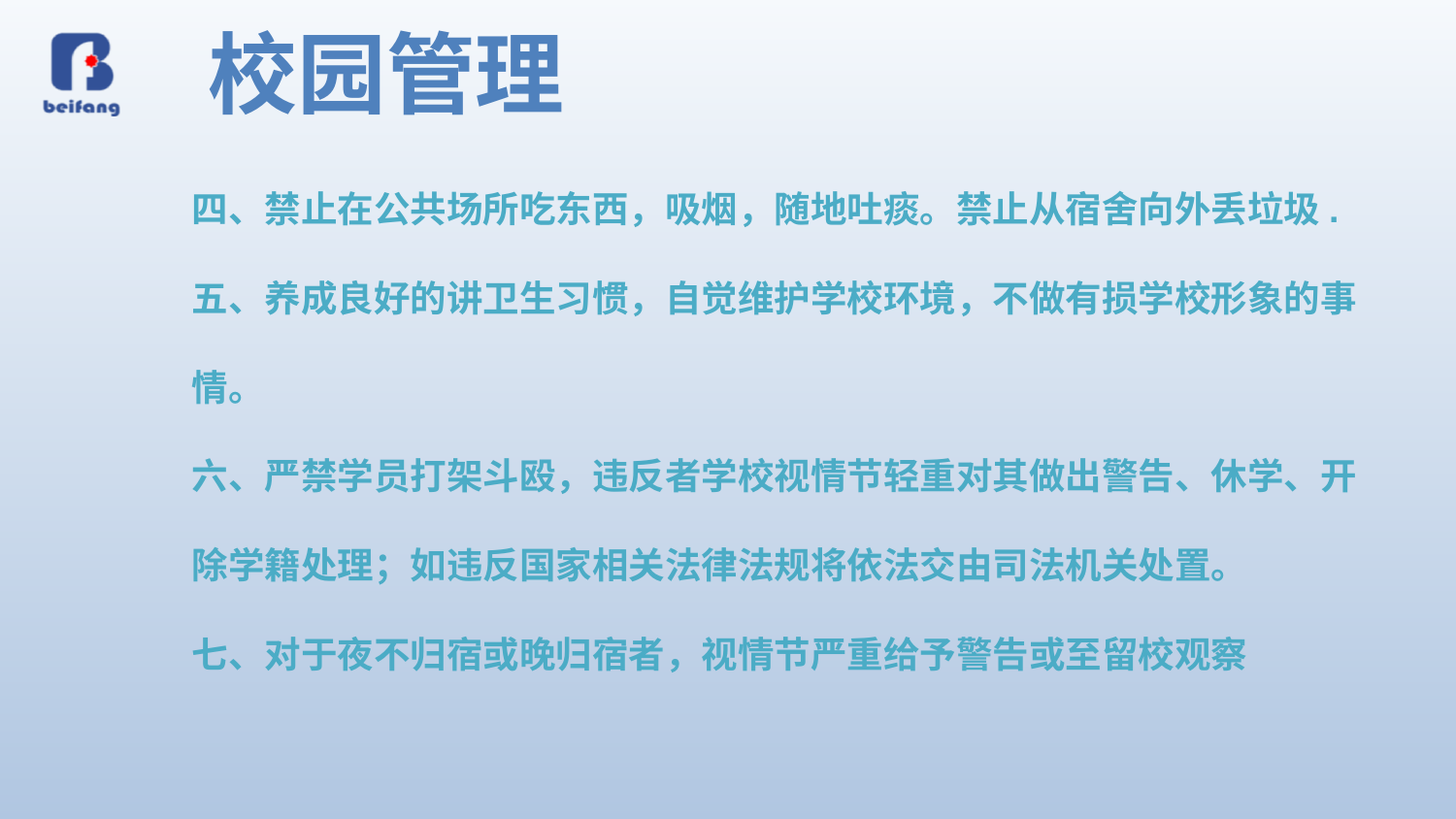

校园管理
四、禁止在公共场所吃东西，吸烟，随地吐痰。禁止从宿舍向外丢垃圾.
五、养成良好的讲卫生习惯，自觉维护学校环境，不做有损学校形象的事情。
六、严禁学员打架斗殴，违反者学校视情节轻重对其做出警告、休学、开除学籍处理；如违反国家相关法律法规将依法交由司法机关处置。
七、对于夜不归宿或晚归宿者，视情节严重给予警告或至留校观察